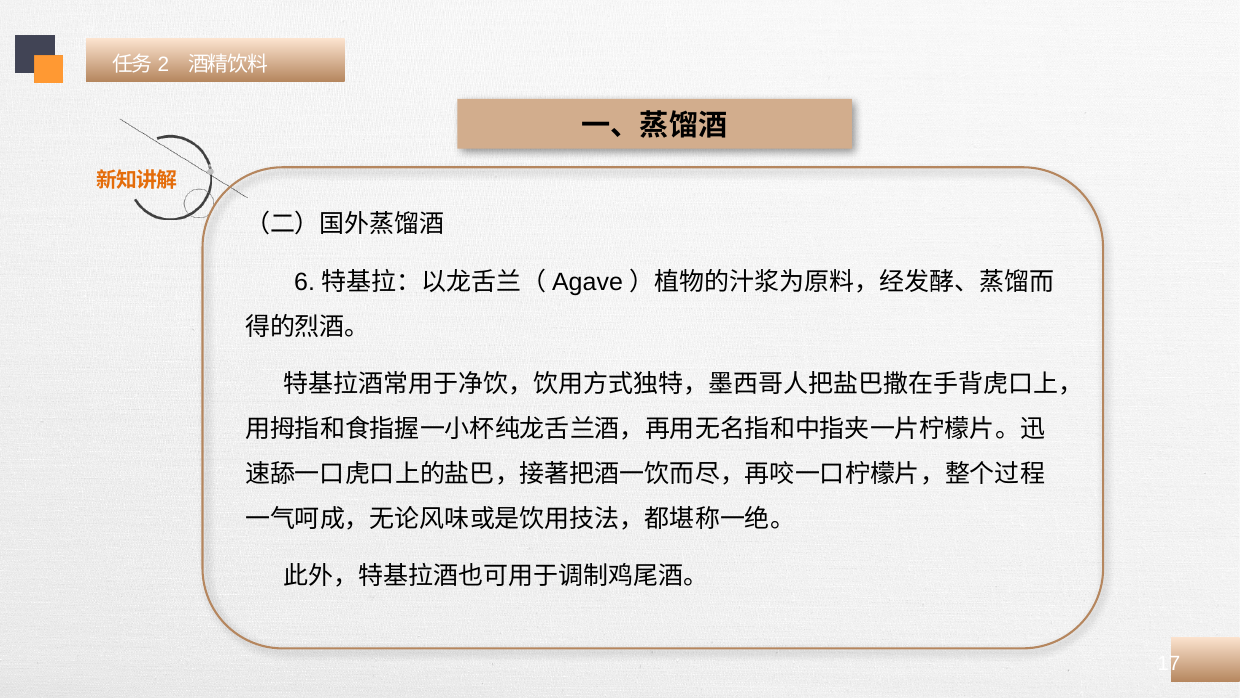

任务2   酒精饮料
一、蒸馏酒

（二）国外蒸馏酒
       6.特基拉：以龙舌兰（Agave）植物的汁浆为原料，经发酵、蒸馏而得的烈酒。
      特基拉酒常用于净饮，饮用方式独特，墨西哥人把盐巴撒在手背虎口上，用拇指和食指握一小杯纯龙舌兰酒，再用无名指和中指夹一片柠檬片。迅速舔一口虎口上的盐巴，接著把酒一饮而尽，再咬一口柠檬片，整个过程一气呵成，无论风味或是饮用技法，都堪称一绝。
      此外，特基拉酒也可用于调制鸡尾酒。